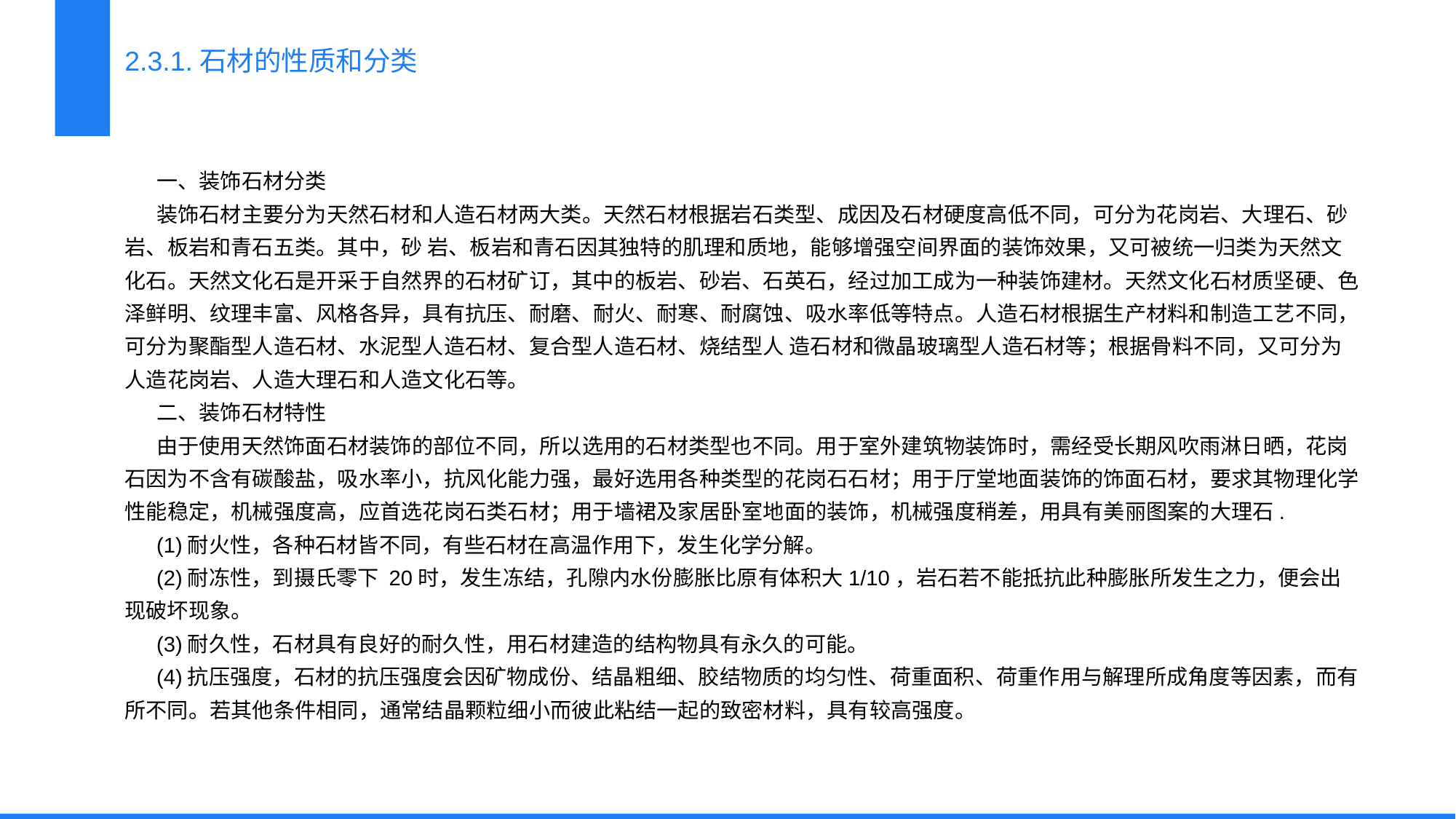

2.3.1.石材的性质和分类

一、装饰石材分类
装饰石材主要分为天然石材和人造石材两大类。天然石材根据岩石类型、成因及石材硬度高低不同，可分为花岗岩、大理石、砂岩、板岩和青石五类。其中，砂 岩、板岩和青石因其独特的肌理和质地，能够增强空间界面的装饰效果，又可被统一归类为天然文化石。天然文化石是开采于自然界的石材矿订，其中的板岩、砂岩、石英石，经过加工成为一种装饰建材。天然文化石材质坚硬、色泽鲜明、纹理丰富、风格各异，具有抗压、耐磨、耐火、耐寒、耐腐蚀、吸水率低等特点。人造石材根据生产材料和制造工艺不同，可分为聚酯型人造石材、水泥型人造石材、复合型人造石材、烧结型人 造石材和微晶玻璃型人造石材等；根据骨料不同，又可分为人造花岗岩、人造大理石和人造文化石等。
二、装饰石材特性
由于使用天然饰面石材装饰的部位不同，所以选用的石材类型也不同。用于室外建筑物装饰时，需经受长期风吹雨淋日晒，花岗石因为不含有碳酸盐，吸水率小，抗风化能力强，最好选用各种类型的花岗石石材；用于厅堂地面装饰的饰面石材，要求其物理化学性能稳定，机械强度高，应首选花岗石类石材；用于墙裙及家居卧室地面的装饰，机械强度稍差，用具有美丽图案的大理石.
(1)耐火性，各种石材皆不同，有些石材在高温作用下，发生化学分解。
(2)耐冻性，到摄氏零下 20时，发生冻结，孔隙内水份膨胀比原有体积大1/10，岩石若不能抵抗此种膨胀所发生之力，便会出现破坏现象。
(3)耐久性，石材具有良好的耐久性，用石材建造的结构物具有永久的可能。
(4)抗压强度，石材的抗压强度会因矿物成份、结晶粗细、胶结物质的均匀性、荷重面积、荷重作用与解理所成角度等因素，而有所不同。若其他条件相同，通常结晶颗粒细小而彼此粘结一起的致密材料，具有较高强度。